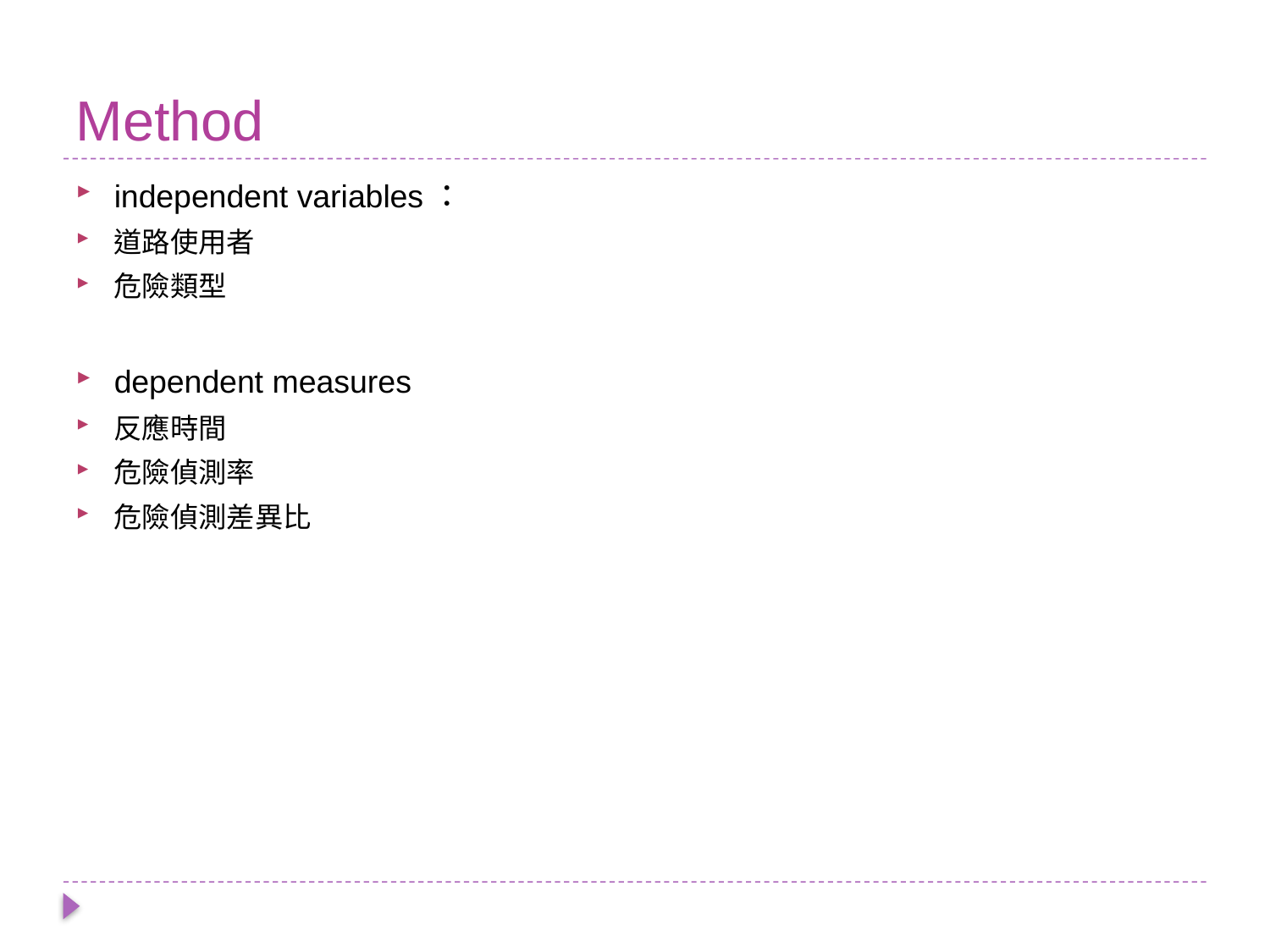

# Method
independent variables：
道路使用者
危險類型

dependent measures
反應時間
危險偵測率
危險偵測差異比